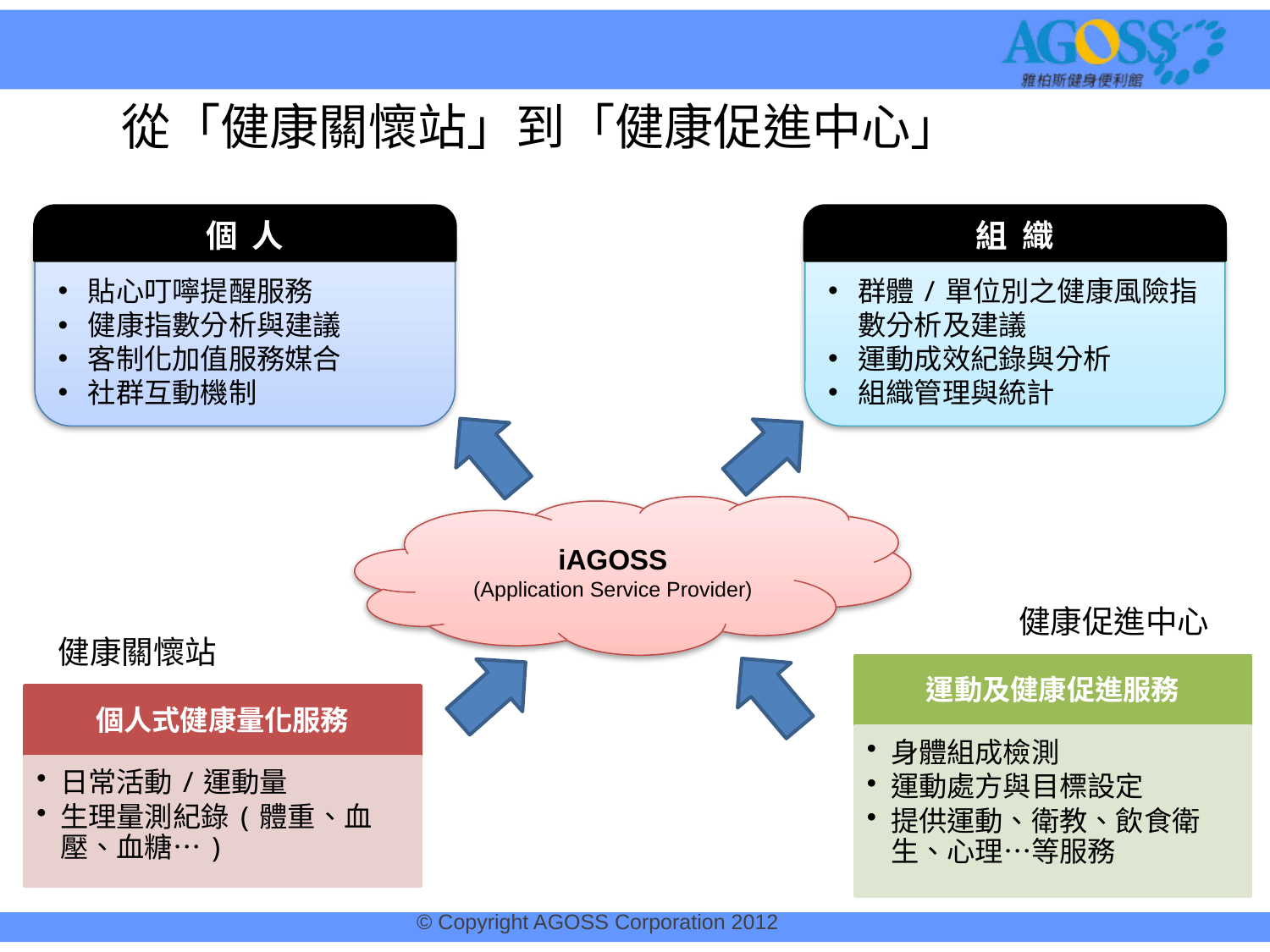

從「健康關懷站」到「健康促進中心」
貼心叮嚀提醒服務
健康指數分析與建議
客制化加值服務媒合
社群互動機制
個  人
群體/單位別之健康風險指數分析及建議
運動成效紀錄與分析
組織管理與統計
組  織

iAGOSS
(Application Service Provider)
健康促進中心
健康關懷站

運動及健康促進服務

身體組成檢測
運動處方與目標設定
提供運動、衛教、飲食衛生、心理…等服務

個人式健康量化服務

日常活動/運動量
生理量測紀錄(體重、血壓、血糖…)
© Copyright AGOSS Corporation 2012